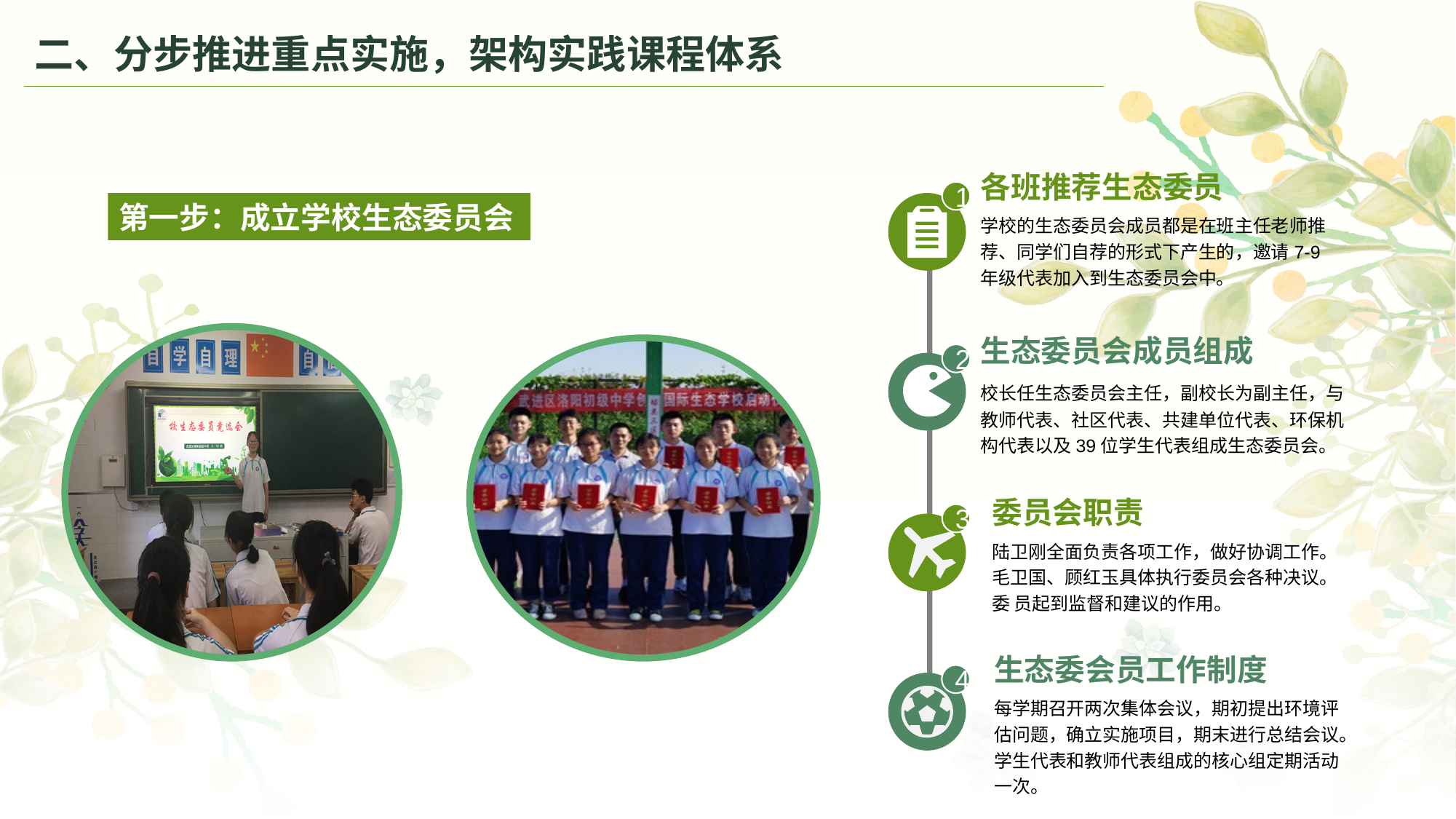

# 二、分步推进重点实施，架构实践课程体系
各班推荐生态委员
1

2

3

4

第一步：成立学校生态委员会
学校的生态委员会成员都是在班主任老师推荐、同学们自荐的形式下产生的，邀请7-9年级代表加入到生态委员会中。

生态委员会成员组成

校长任生态委员会主任，副校长为副主任，与教师代表、社区代表、共建单位代表、环保机构代表以及39位学生代表组成生态委员会。
委员会职责
陆卫刚全面负责各项工作，做好协调工作。
毛卫国、顾红玉具体执行委员会各种决议。
委 员起到监督和建议的作用。
生态委会员工作制度
每学期召开两次集体会议，期初提出环境评估问题，确立实施项目，期末进行总结会议。学生代表和教师代表组成的核心组定期活动    一次。